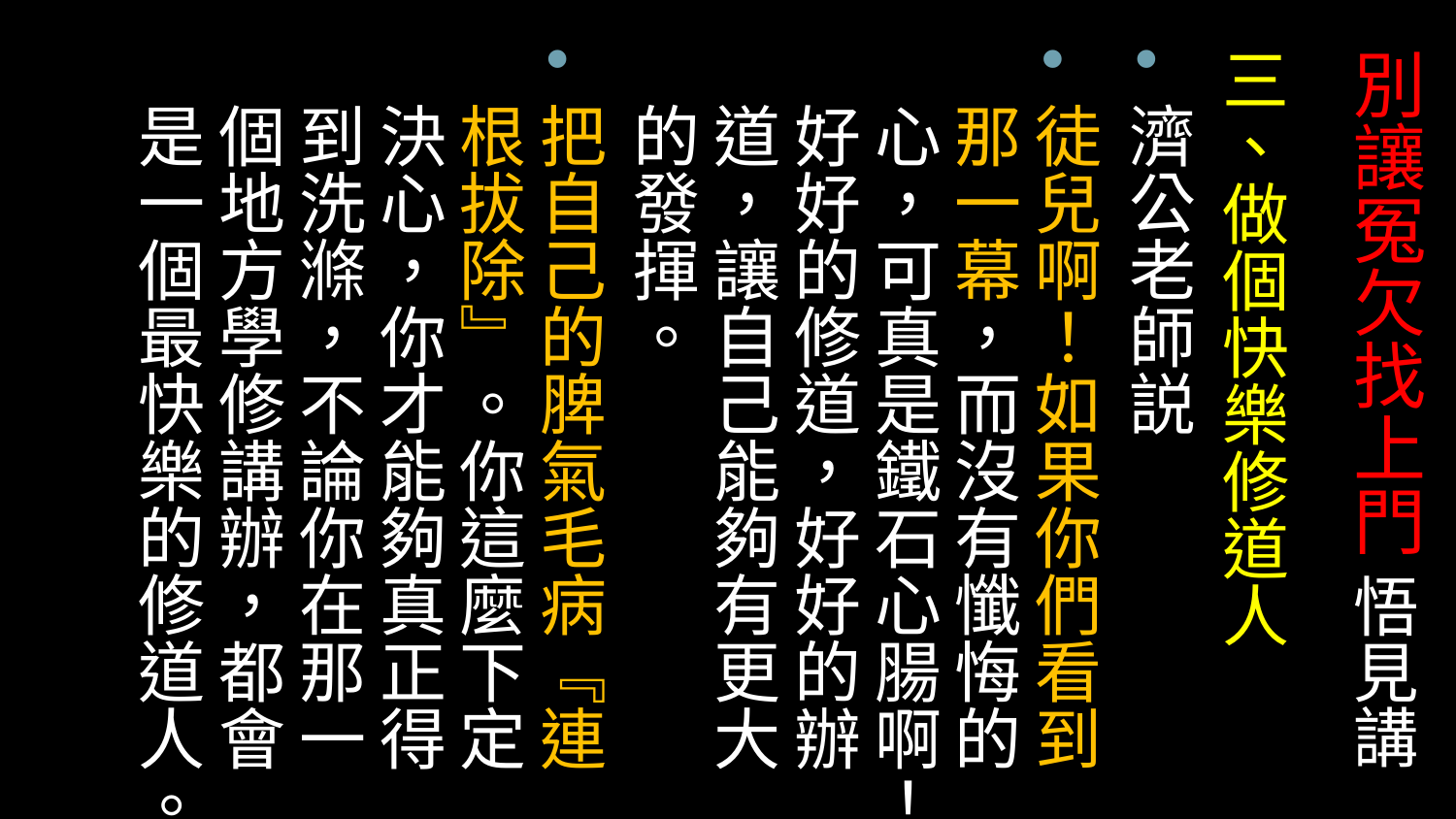

# 別讓冤欠找上門 悟見講
三、做個快樂修道人
濟公老師説
徒兒啊！如果你們看到那一幕，而沒有懺悔的心，可真是鐵石心腸啊！好好的修道，好好的辦道，讓自己能夠有更大的發揮。
把自己的脾氣毛病『連根拔除』。你這麼下定決心，你才能夠真正得到洗滌，不論你在那一個地方學修講辦，都會是一個最快樂的修道人。